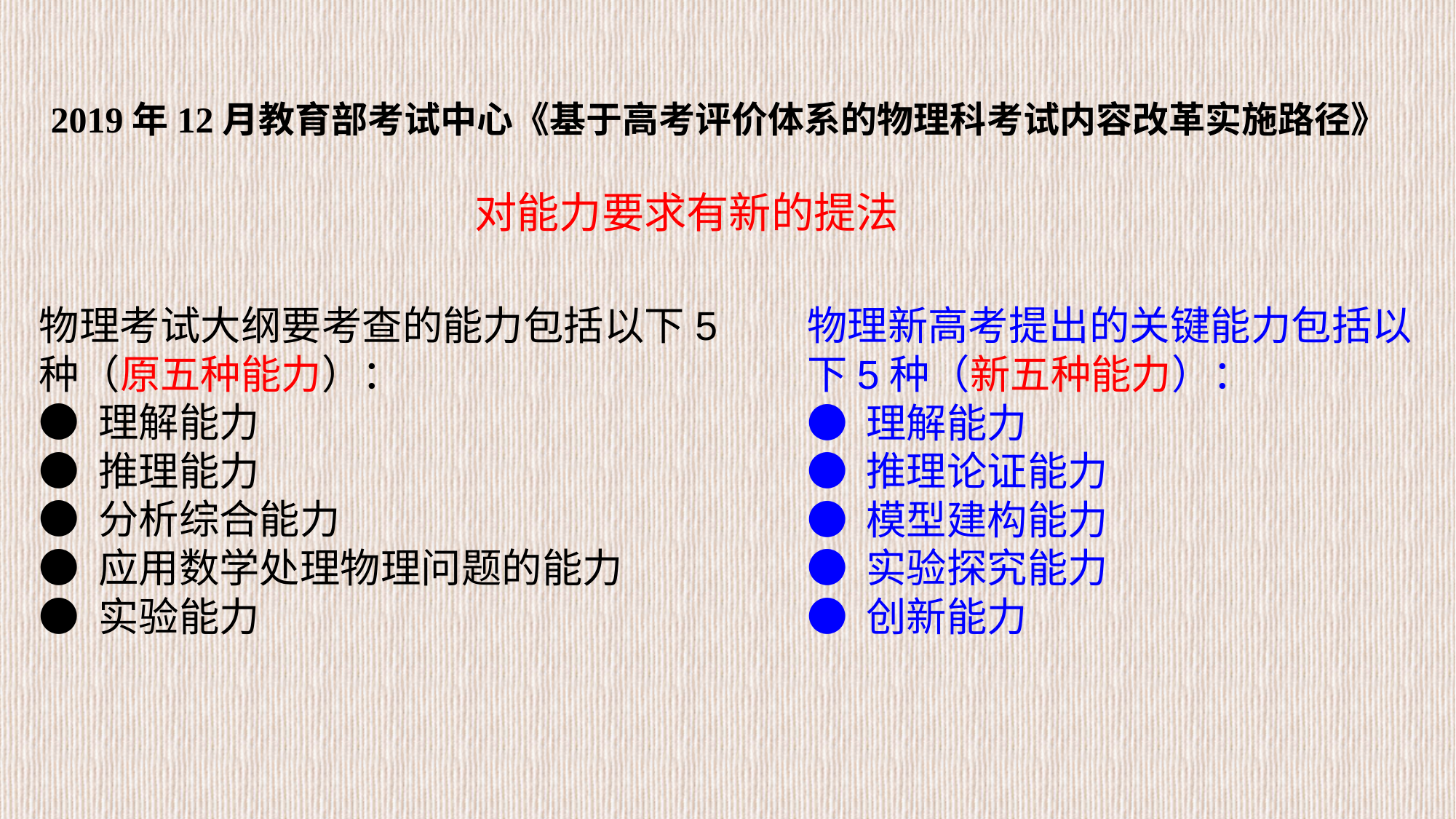

2019年12月教育部考试中心《基于高考评价体系的物理科考试内容改革实施路径》
对能力要求有新的提法
物理考试大纲要考查的能力包括以下5种（原五种能力）：
● 理解能力
● 推理能力
● 分析综合能力
● 应用数学处理物理问题的能力
● 实验能力
物理新高考提出的关键能力包括以下5种（新五种能力）：
● 理解能力
● 推理论证能力
● 模型建构能力
● 实验探究能力
● 创新能力